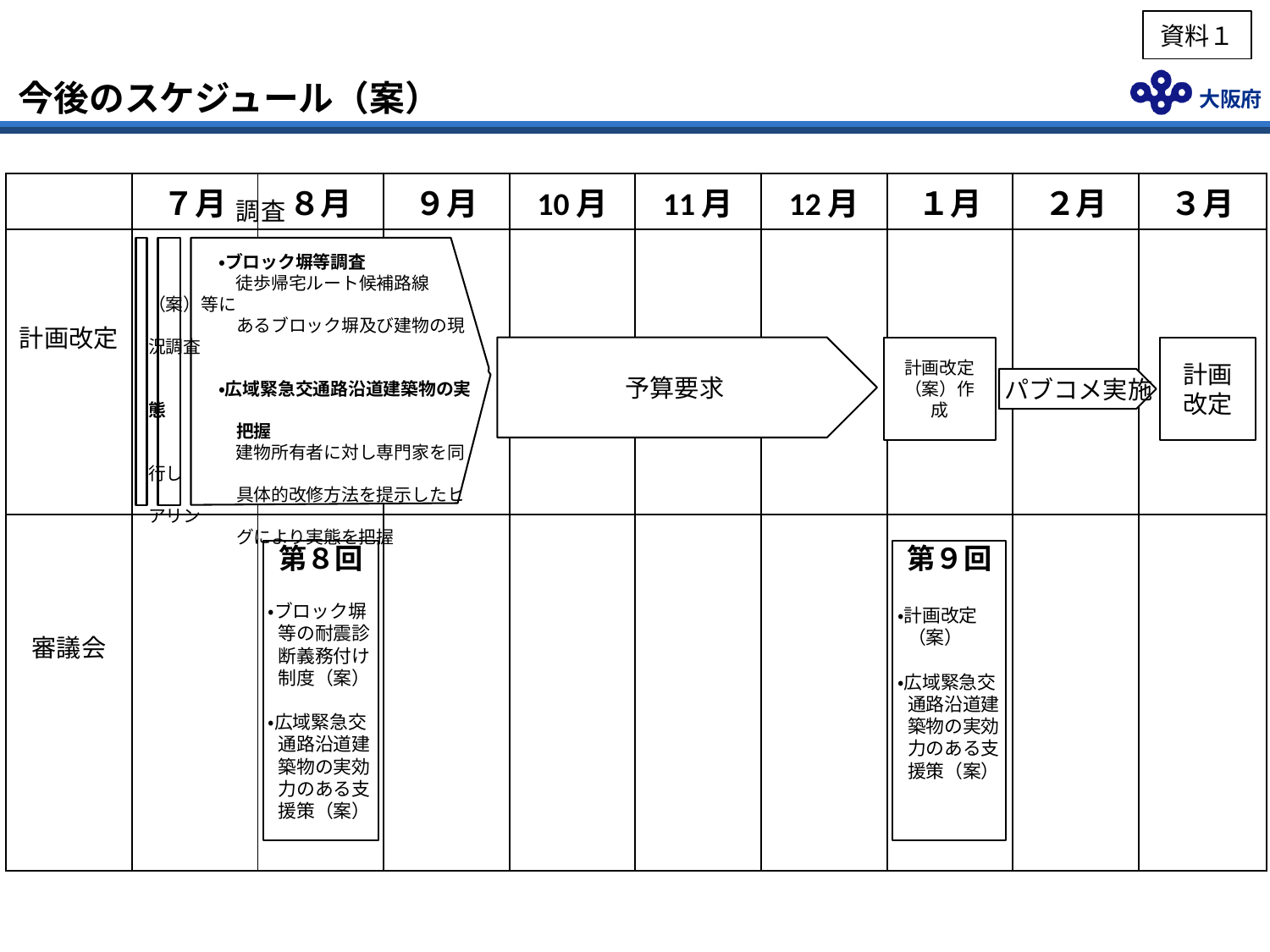

資料１
今後のスケジュール（案）
|  | ７月 | ８月 | ９月 | 10月 | 11月 | 12月 | １月 | ２月 | ３月 |
| --- | --- | --- | --- | --- | --- | --- | --- | --- | --- |
| 計画改定 |  |  |  |  |  |  |  |  |  |
| 審議会 |  |  |  |  |  |  |  |  |  |
　　　　　調査

　　　　・ブロック塀等調査
　　　　　徒歩帰宅ルート候補路線（案）等に
　　　　　あるブロック塀及び建物の現況調査

　　　　・広域緊急交通路沿道建築物の実態
　　　　　把握
　　　　　建物所有者に対し専門家を同行し
　　　　　具体的改修方法を提示したヒアリン
　　　　　グにより実態を把握
予算要求
計画改定（案）作成
計画
改定
パブコメ実施
第８回

・ブロック塀等の耐震診断義務付け制度（案）

・広域緊急交通路沿道建築物の実効力のある支援策（案）

第９回

・計画改定（案）

・広域緊急交通路沿道建築物の実効力のある支援策（案）